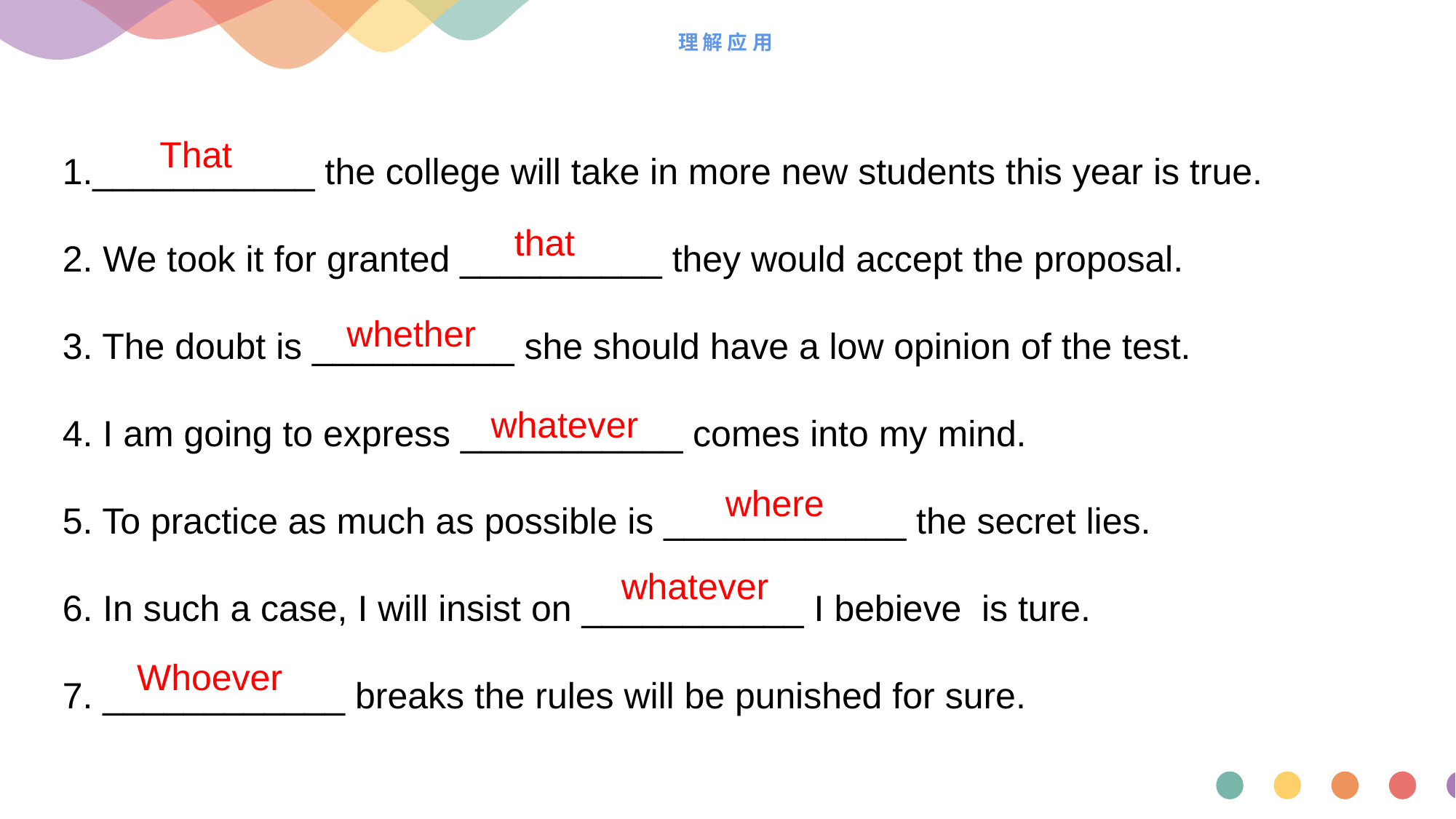

# 理解应用
1.___________ the college will take in more new students this year is true.
2. We took it for granted __________ they would accept the proposal.
3. The doubt is __________ she should have a low opinion of the test.
4. I am going to express ___________ comes into my mind.
5. To practice as much as possible is ____________ the secret lies.
6. In such a case, I will insist on ___________ I bebieve  is ture.
7. ____________ breaks the rules will be punished for sure.
That
that
whether
 whatever
where
whatever
 Whoever